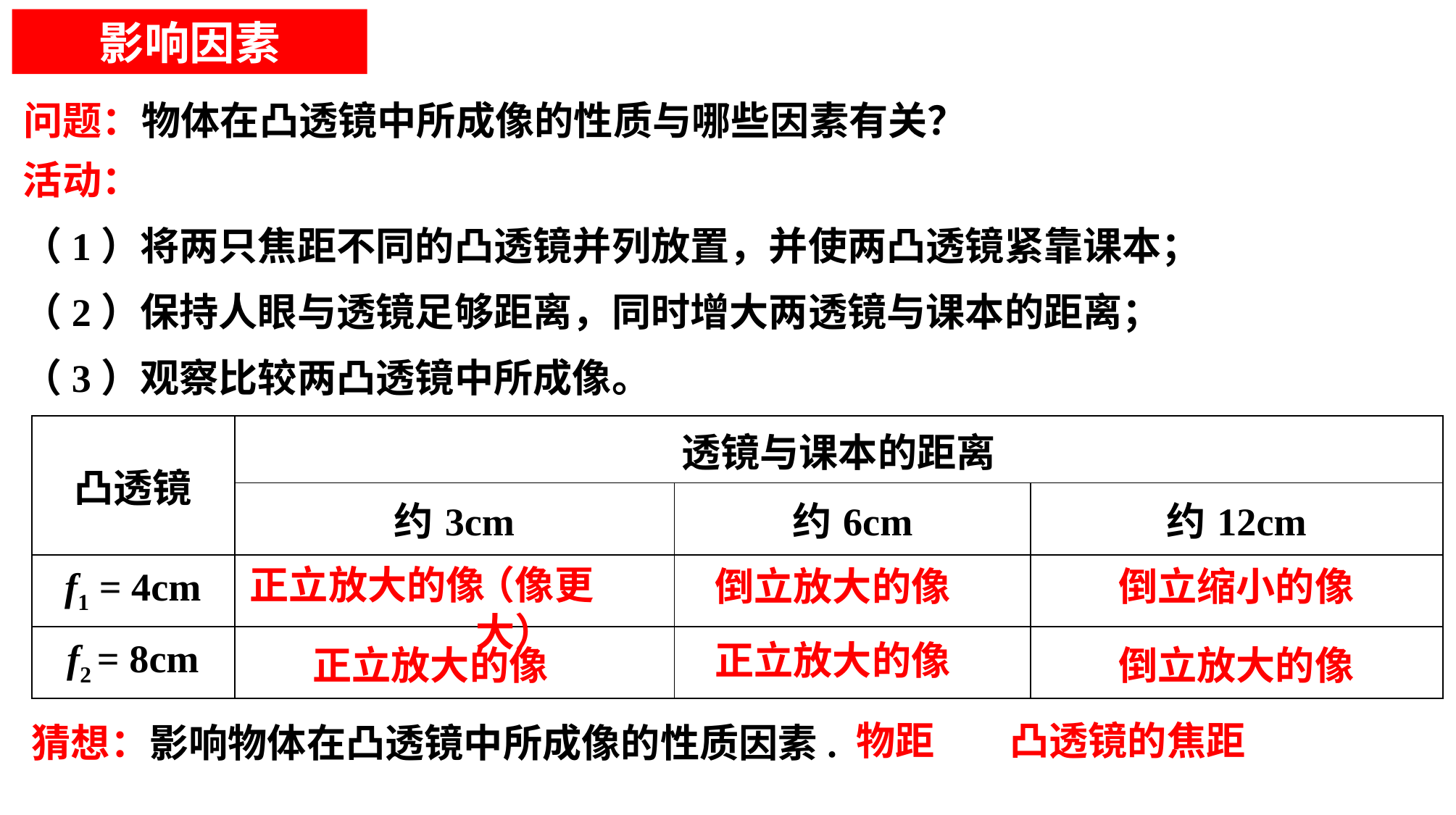

影响因素
问题：物体在凸透镜中所成像的性质与哪些因素有关？
活动：
（1）将两只焦距不同的凸透镜并列放置，并使两凸透镜紧靠课本；
（2）保持人眼与透镜足够距离，同时增大两透镜与课本的距离；
（3）观察比较两凸透镜中所成像。
| 凸透镜 | 透镜与课本的距离 |  |  |
| --- | --- | --- | --- |
|  | 约3cm | 约6cm | 约12cm |
| f1 = 4cm |  |  |  |
| f2 = 8cm |  |  |  |
正立放大的像
（像更大）
倒立放大的像
倒立缩小的像
正立放大的像
正立放大的像
倒立放大的像
物距
凸透镜的焦距
猜想：
影响物体在凸透镜中所成像的性质因素.